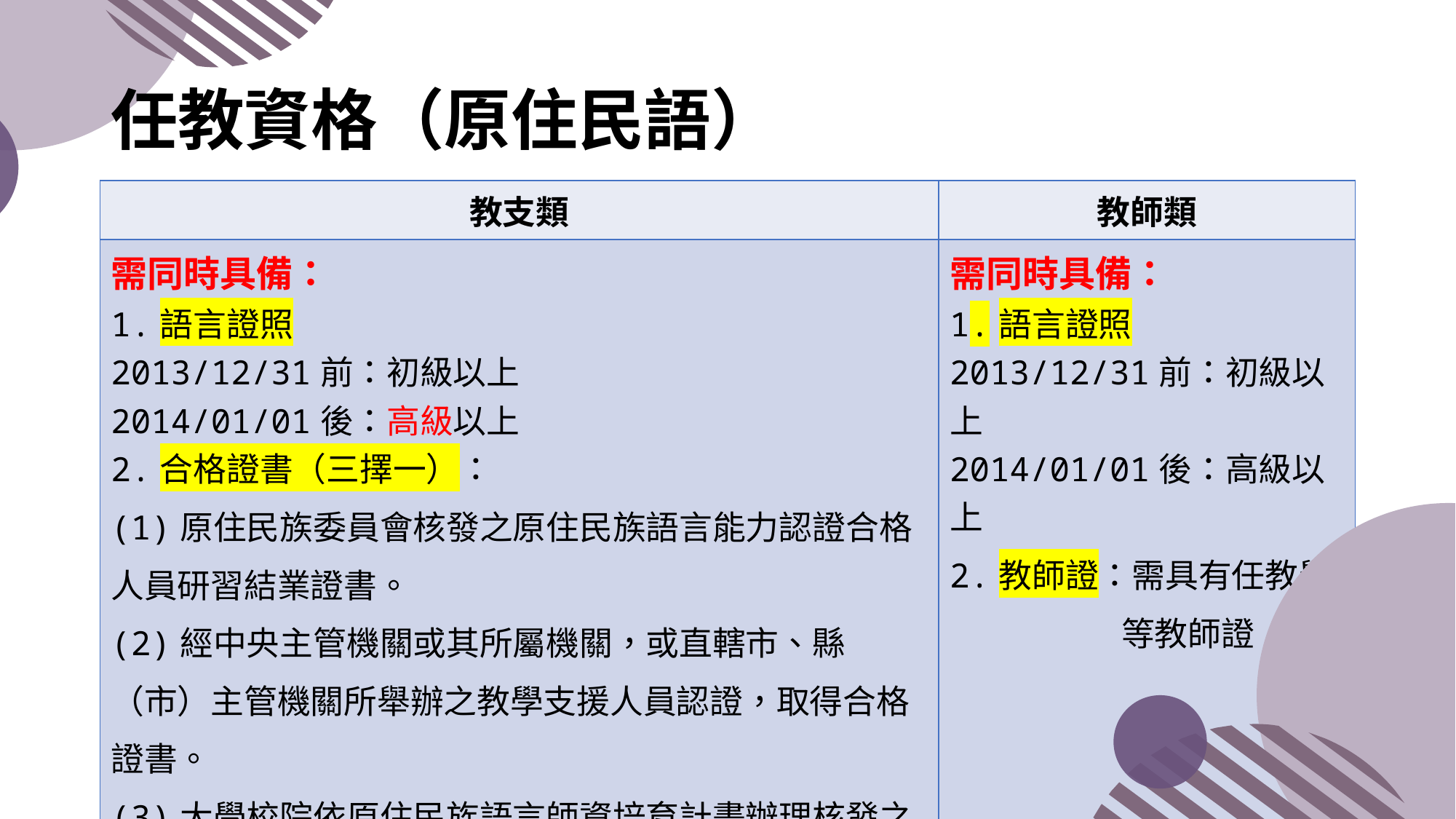

# 任教資格（原住民語）
| 教支類 | 教師類 |
| --- | --- |
| 需同時具備： 1.語言證照 2013/12/31前：初級以上 2014/01/01後：高級以上 2.合格證書（三擇一）： (1)原住民族委員會核發之原住民族語言能力認證合格人員研習結業證書。 (2)經中央主管機關或其所屬機關，或直轄市、縣（市）主管機關所舉辦之教學支援人員認證，取得合格證書。 (3)大學校院依原住民族語言師資培育計畫辦理核發之修畢學分證明書。 特例：耆老 | 需同時具備： 1.語言證照 2013/12/31前：初級以上 2014/01/01後：高級以上 2.教師證：需具有任教學等教師證 |